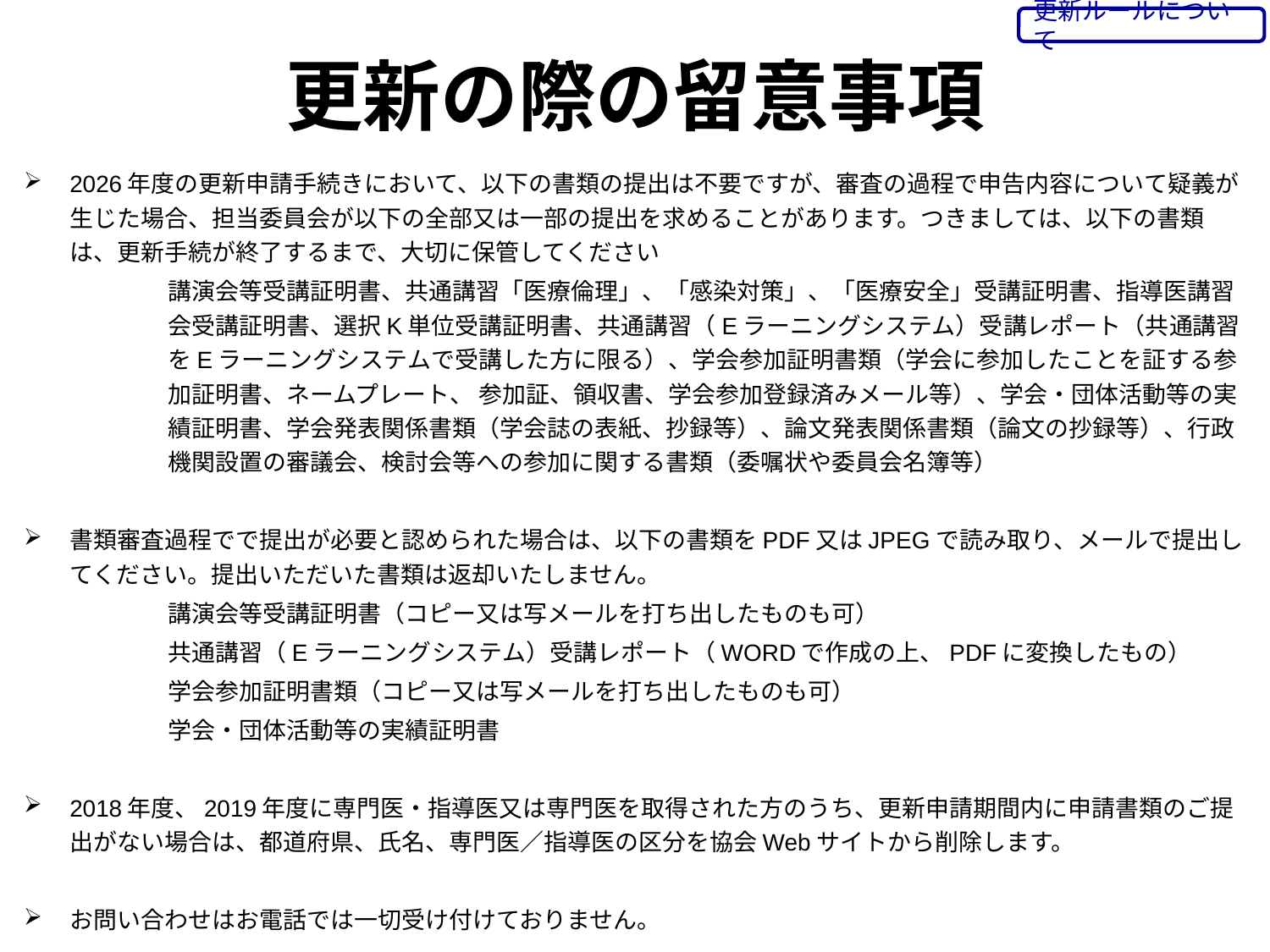

更新ルールについて
# 更新の際の留意事項
2026年度の更新申請手続きにおいて、以下の書類の提出は不要ですが、審査の過程で申告内容について疑義が生じた場合、担当委員会が以下の全部又は一部の提出を求めることがあります。つきましては、以下の書類は、更新手続が終了するまで、大切に保管してください
講演会等受講証明書、共通講習「医療倫理」、「感染対策」、「医療安全」受講証明書、指導医講習会受講証明書、選択K単位受講証明書、共通講習（Eラーニングシステム）受講レポート（共通講習をEラーニングシステムで受講した方に限る）、学会参加証明書類（学会に参加したことを証する参加証明書、ネームプレート、 参加証、領収書、学会参加登録済みメール等）、学会・団体活動等の実績証明書、学会発表関係書類（学会誌の表紙、抄録等）、論文発表関係書類（論文の抄録等）、行政機関設置の審議会、検討会等への参加に関する書類（委嘱状や委員会名簿等）

書類審査過程でで提出が必要と認められた場合は、以下の書類をPDF又はJPEGで読み取り、メールで提出してください。提出いただいた書類は返却いたしません。
講演会等受講証明書（コピー又は写メールを打ち出したものも可）
共通講習（Eラーニングシステム）受講レポート（WORDで作成の上、PDFに変換したもの）
学会参加証明書類（コピー又は写メールを打ち出したものも可）
学会・団体活動等の実績証明書

2018年度、2019年度に専門医・指導医又は専門医を取得された方のうち、更新申請期間内に申請書類のご提出がない場合は、都道府県、氏名、専門医／指導医の区分を協会Webサイトから削除します。

お問い合わせはお電話では一切受け付けておりません。